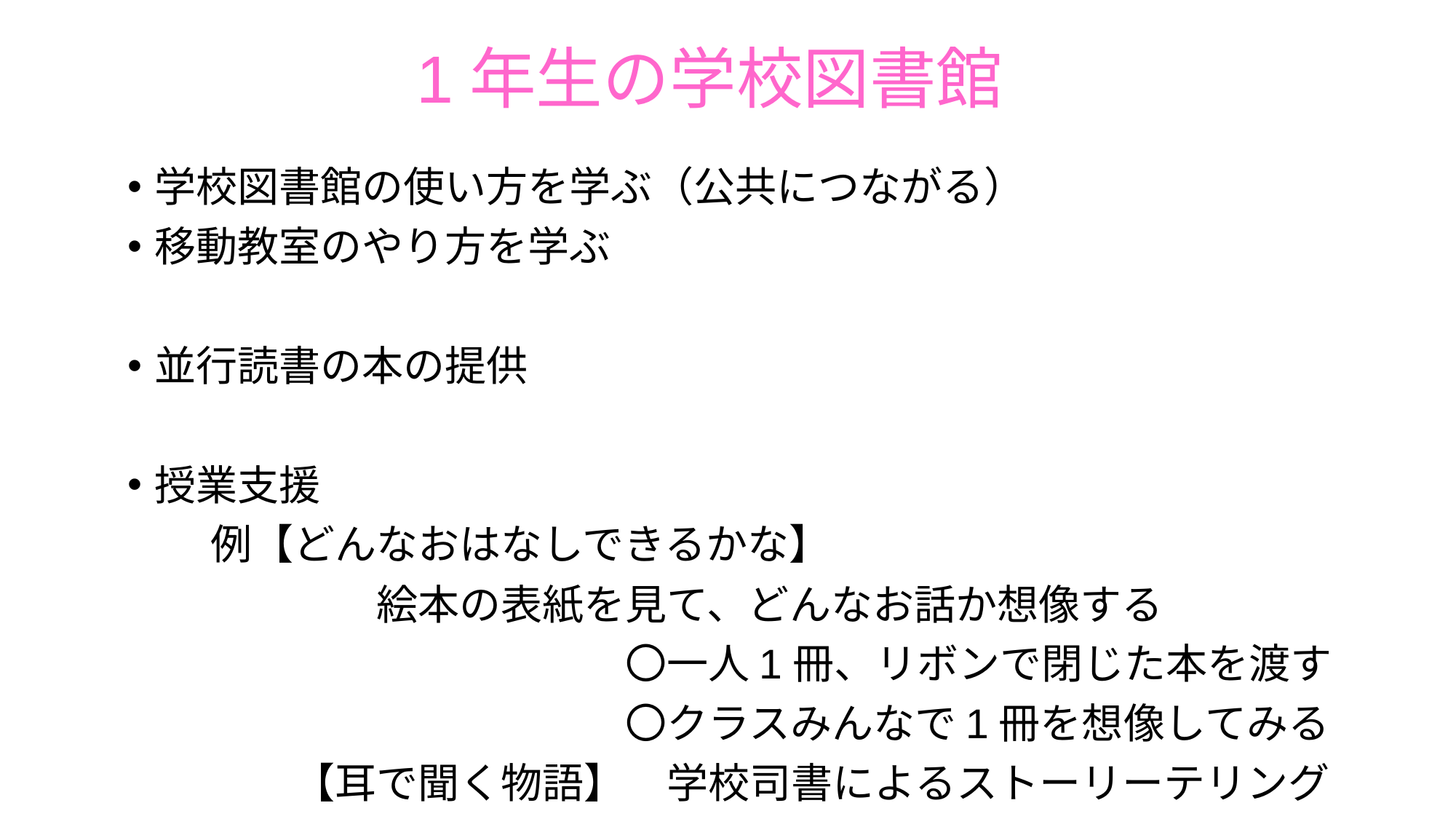

# 1年生の学校図書館
学校図書館の使い方を学ぶ（公共につながる）
移動教室のやり方を学ぶ

並行読書の本の提供

授業支援
　　例【どんなおはなしできるかな】
　　　　　　絵本の表紙を見て、どんなお話か想像する
　　　　　　　　　　　　〇一人1冊、リボンで閉じた本を渡す
　　　　　　　　　　　　〇クラスみんなで1冊を想像してみる
　　　　【耳で聞く物語】　学校司書によるストーリーテリング